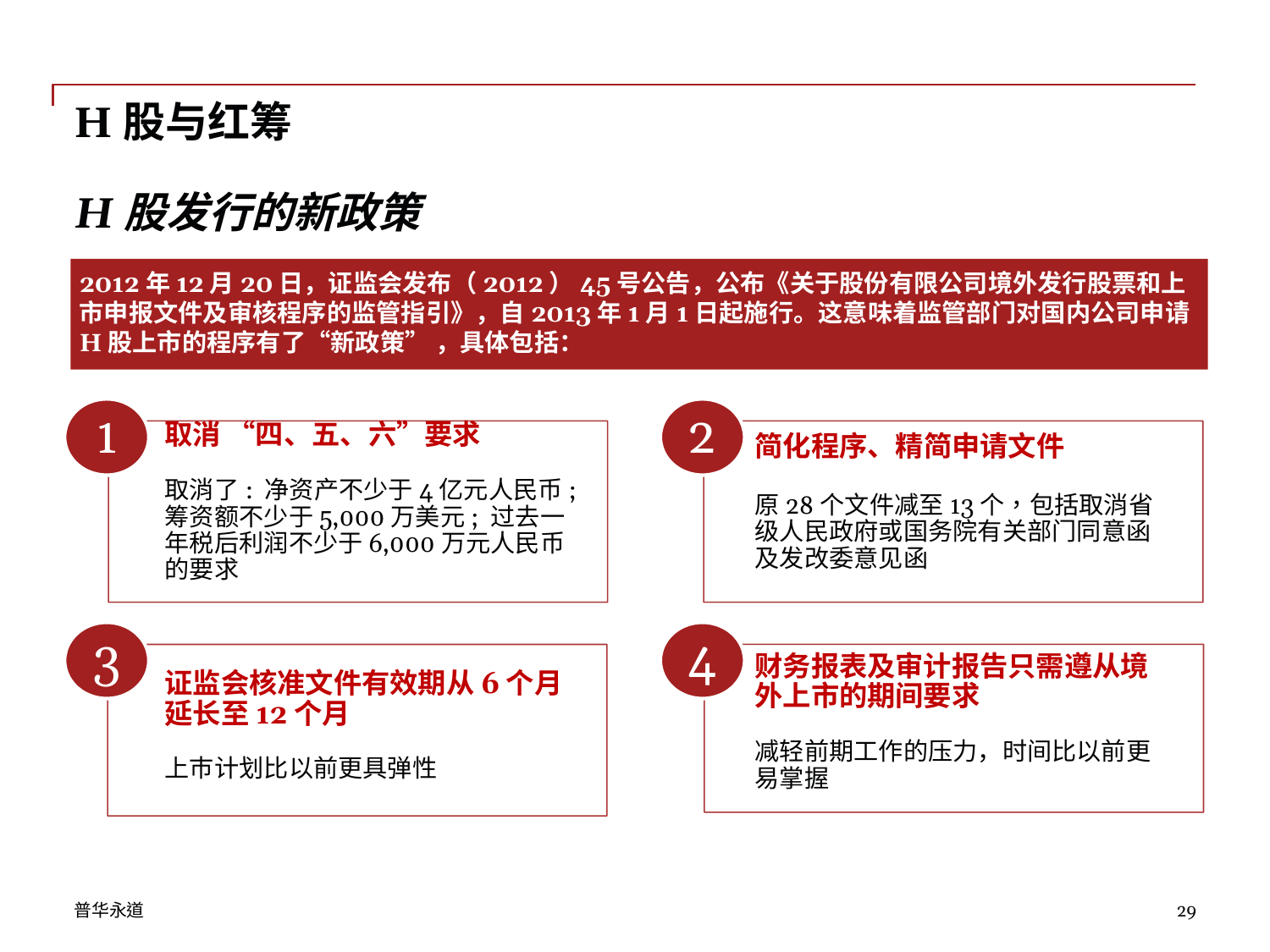

# H股与红筹
H股发行的新政策
2012年12月20日，证监会发布（2012）45号公告，公布《关于股份有限公司境外发行股票和上市申报文件及审核程序的监管指引》，自2013年1月1日起施行。这意味着监管部门对国内公司申请H股上市的程序有了“新政策” ，具体包括：

1

2

取消 “四、五、六”要求
取消了: 净资产不少于4亿元人民币; 筹资额不少于5,000万美元; 过去一年税后利润不少于6,000万元人民币 的要求
简化程序、精简申请文件
原28个文件减至13个，包括取消省级人民政府或国务院有关部门同意函及发改委意见函

3

4

财务报表及审计报告只需遵从境外上市的期间要求
减轻前期工作的压力，时间比以前更易掌握
证监会核准文件有效期从6个月延长至12个月
上巿计划比以前更具弹性
29